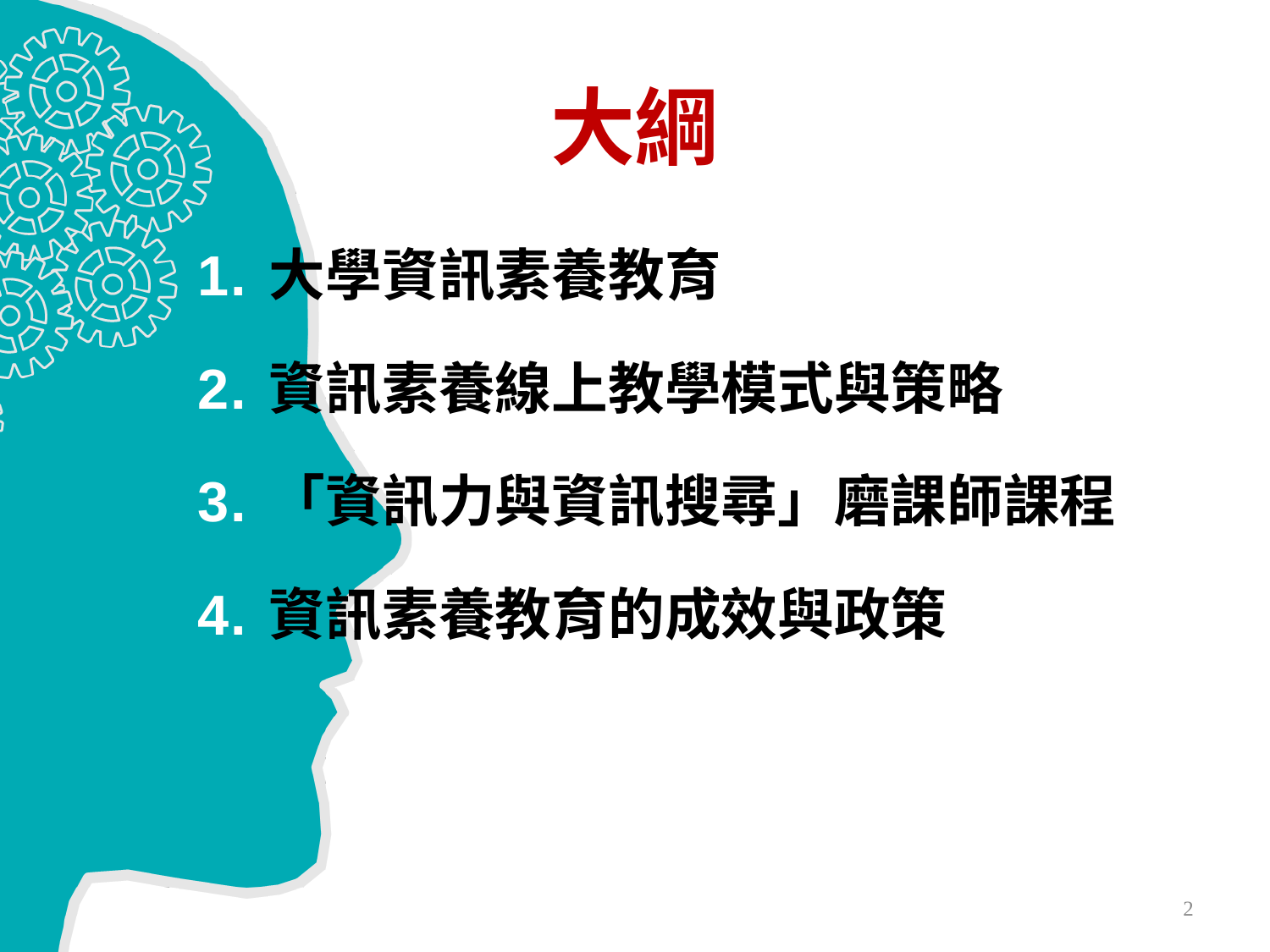

# 大綱
大學資訊素養教育
資訊素養線上教學模式與策略
「資訊力與資訊搜尋」磨課師課程
資訊素養教育的成效與政策
2